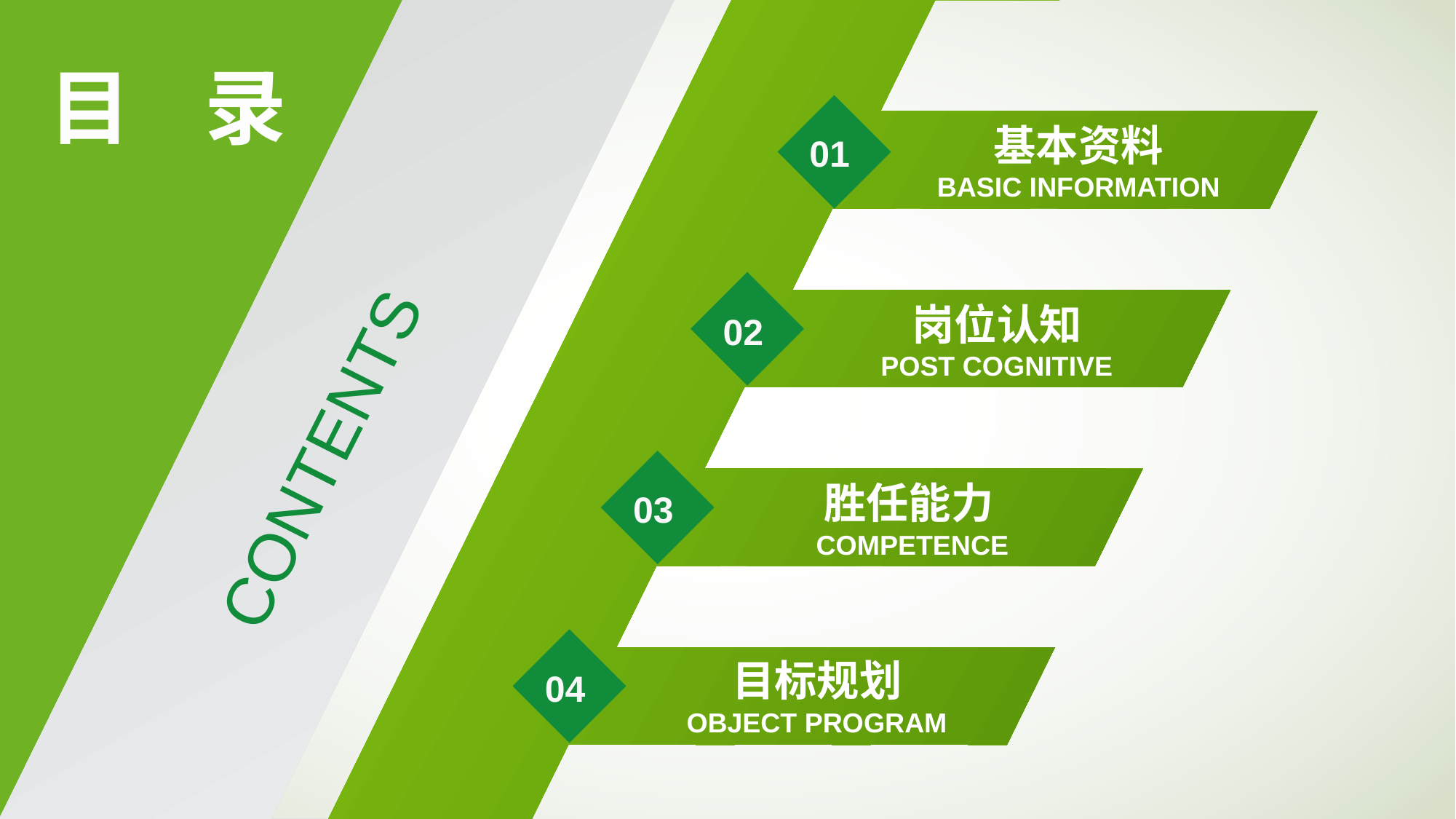

目    录

01
基本资料
BASIC INFORMATION

02
岗位认知
POST COGNITIVE
CONTENTS

03
胜任能力
 COMPETENCE

04
目标规划
OBJECT PROGRAM